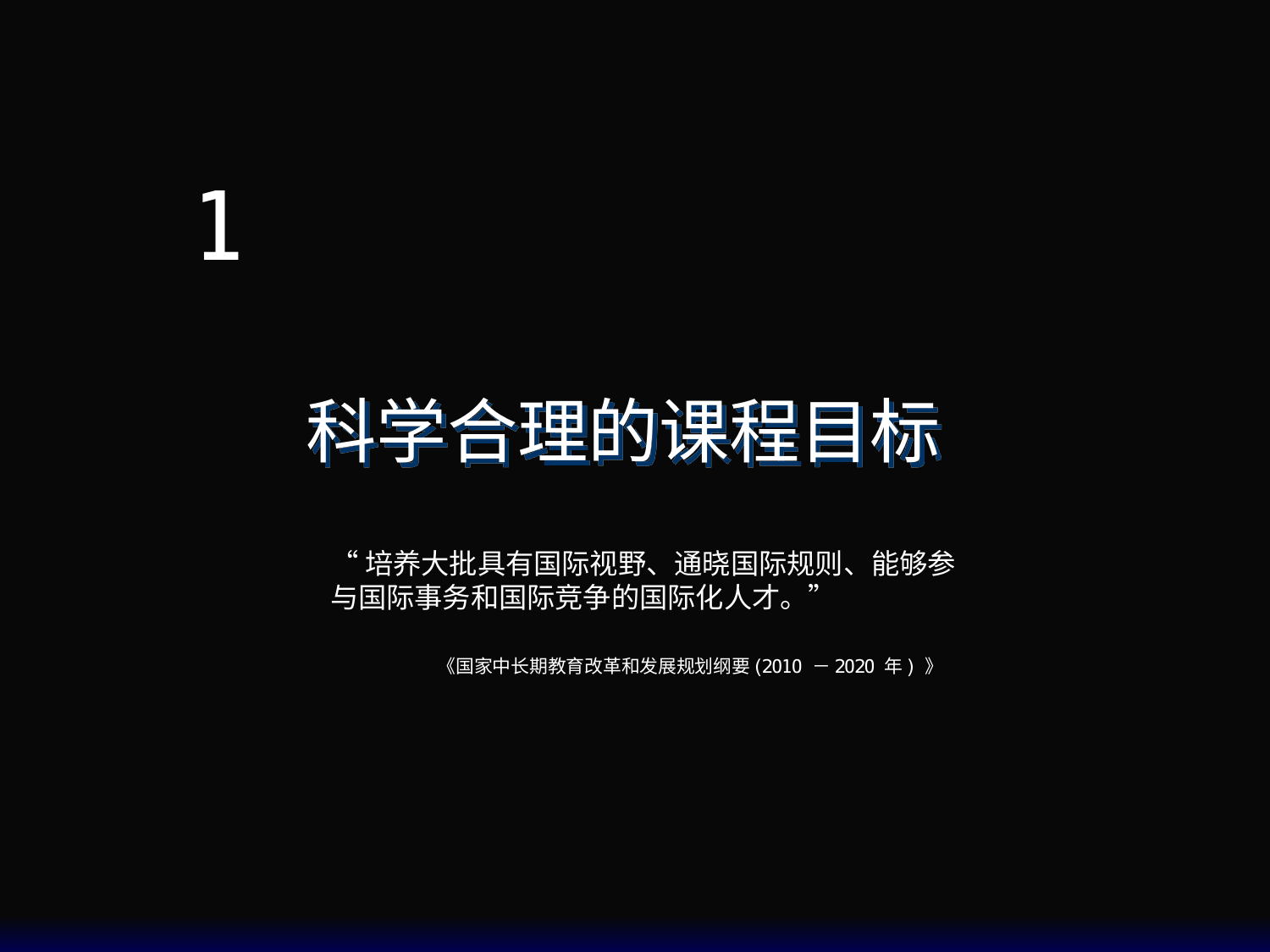

1
科学合理的课程目标
“培养大批具有国际视野、通晓国际规则、能够参与国际事务和国际竞争的国际化人才。”

                      《国家中长期教育改革和发展规划纲要(2010 －2020 年) 》